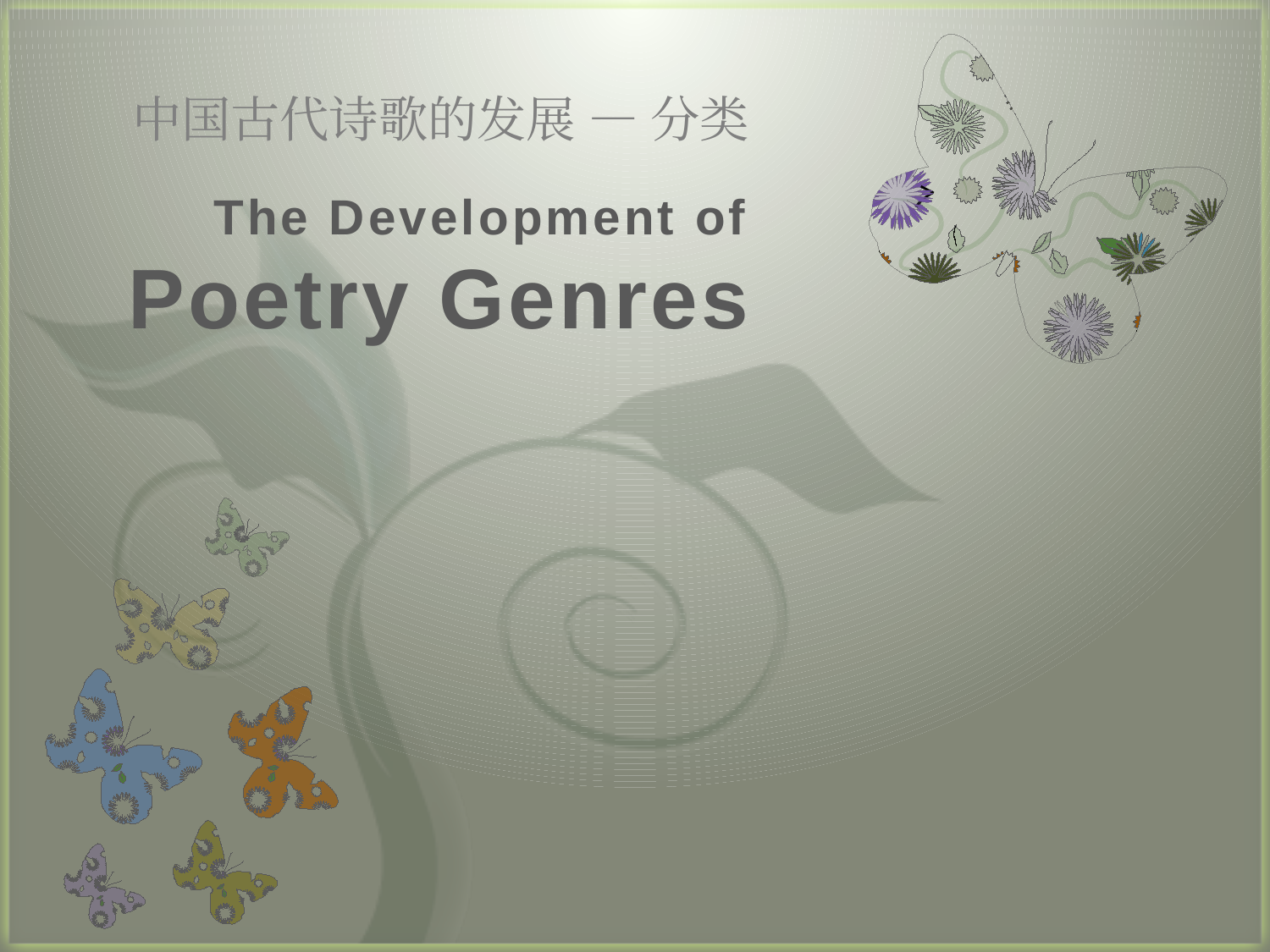

# 中国古代诗歌的发展 — 分类 The Development of Poetry Genres